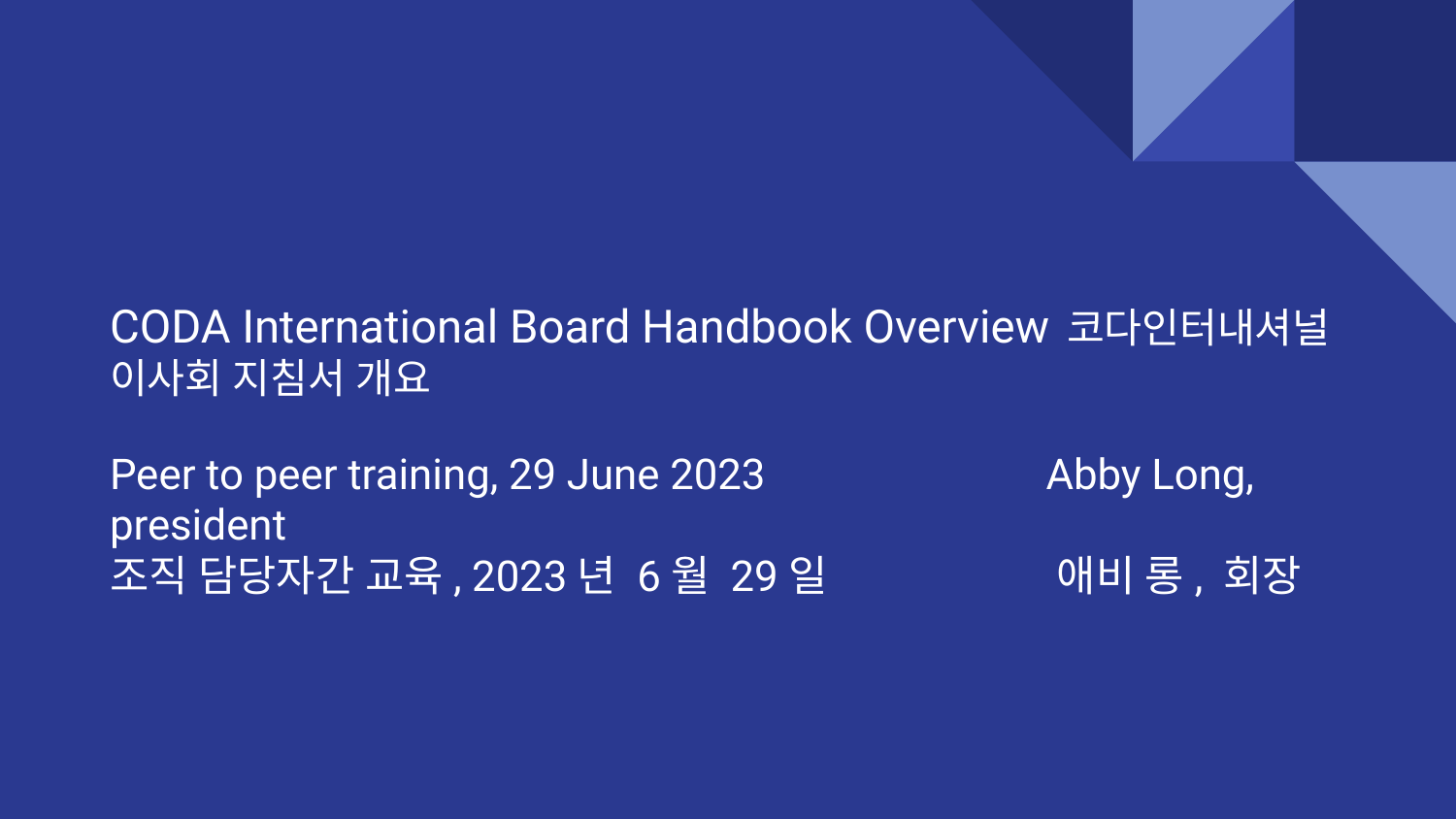

# CODA International Board Handbook Overview 코다인터내셔널 이사회 지침서 개요
Peer to peer training, 29 June 2023		      Abby Long, president
조직 담당자간 교육, 2023년 6월 29일                      애비 롱, 회장